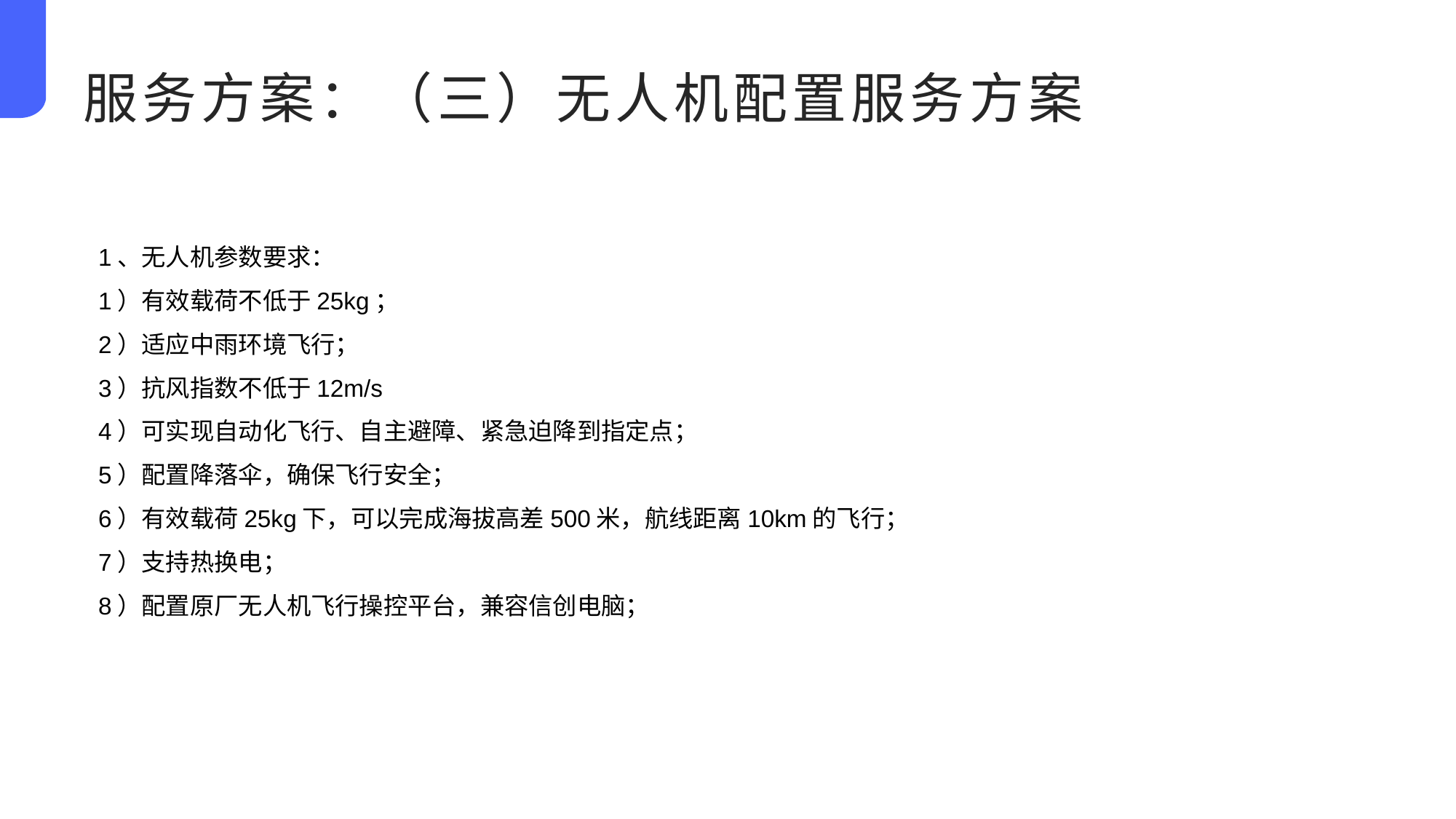

服务方案：（三）无人机配置服务方案
1、无人机参数要求：
1）有效载荷不低于25kg；
2）适应中雨环境飞行；
3）抗风指数不低于12m/s
4）可实现自动化飞行、自主避障、紧急迫降到指定点；
5）配置降落伞，确保飞行安全；
6）有效载荷25kg下，可以完成海拔高差500米，航线距离10km的飞行；
7）支持热换电；
8）配置原厂无人机飞行操控平台，兼容信创电脑；
19